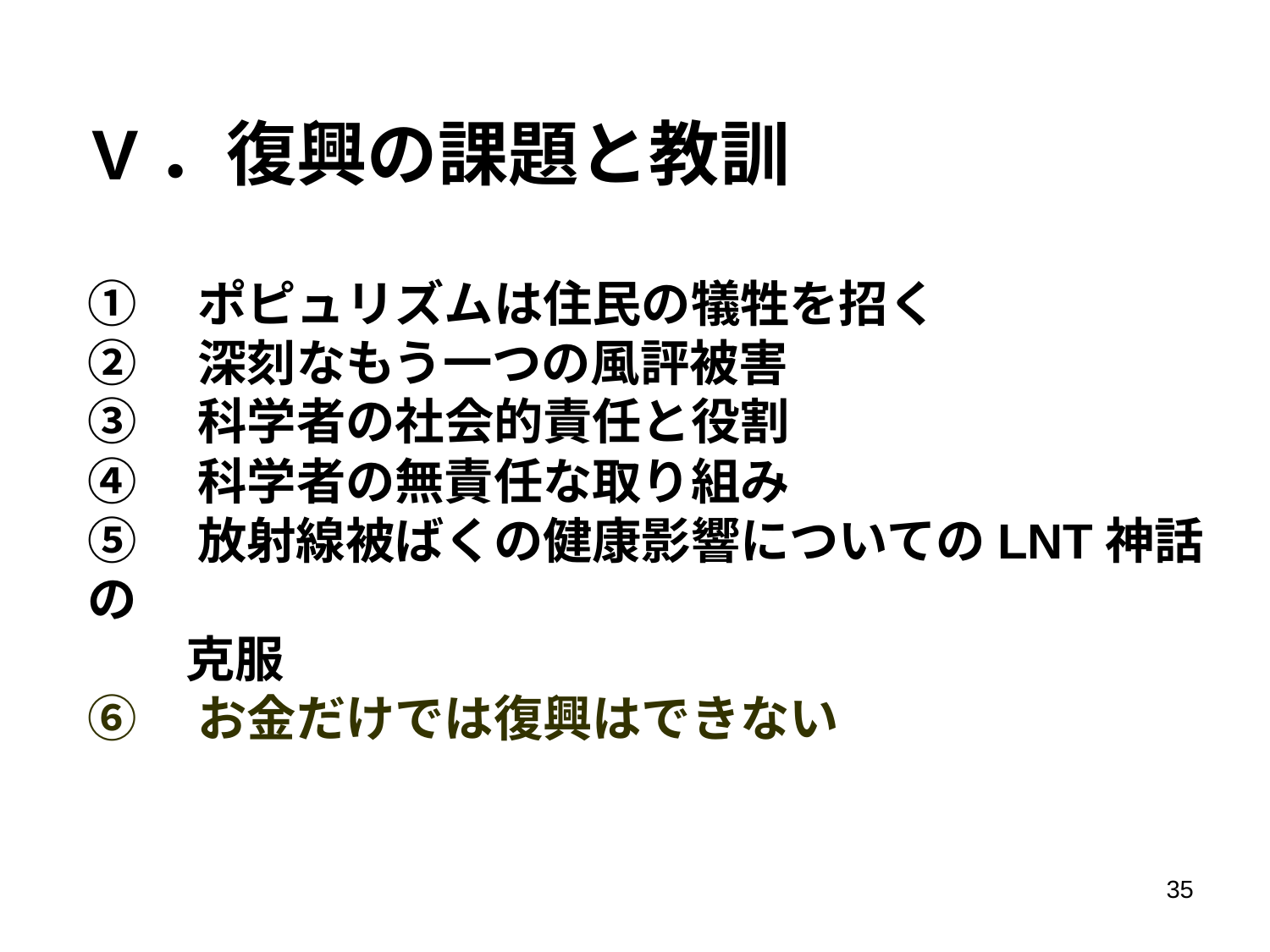

# V．復興の課題と教訓
①　ポピュリズムは住民の犠牲を招く
②　深刻なもう一つの風評被害
③　科学者の社会的責任と役割
④　科学者の無責任な取り組み
⑤　放射線被ばくの健康影響についてのLNT神話の
　　克服
⑥　お金だけでは復興はできない
35